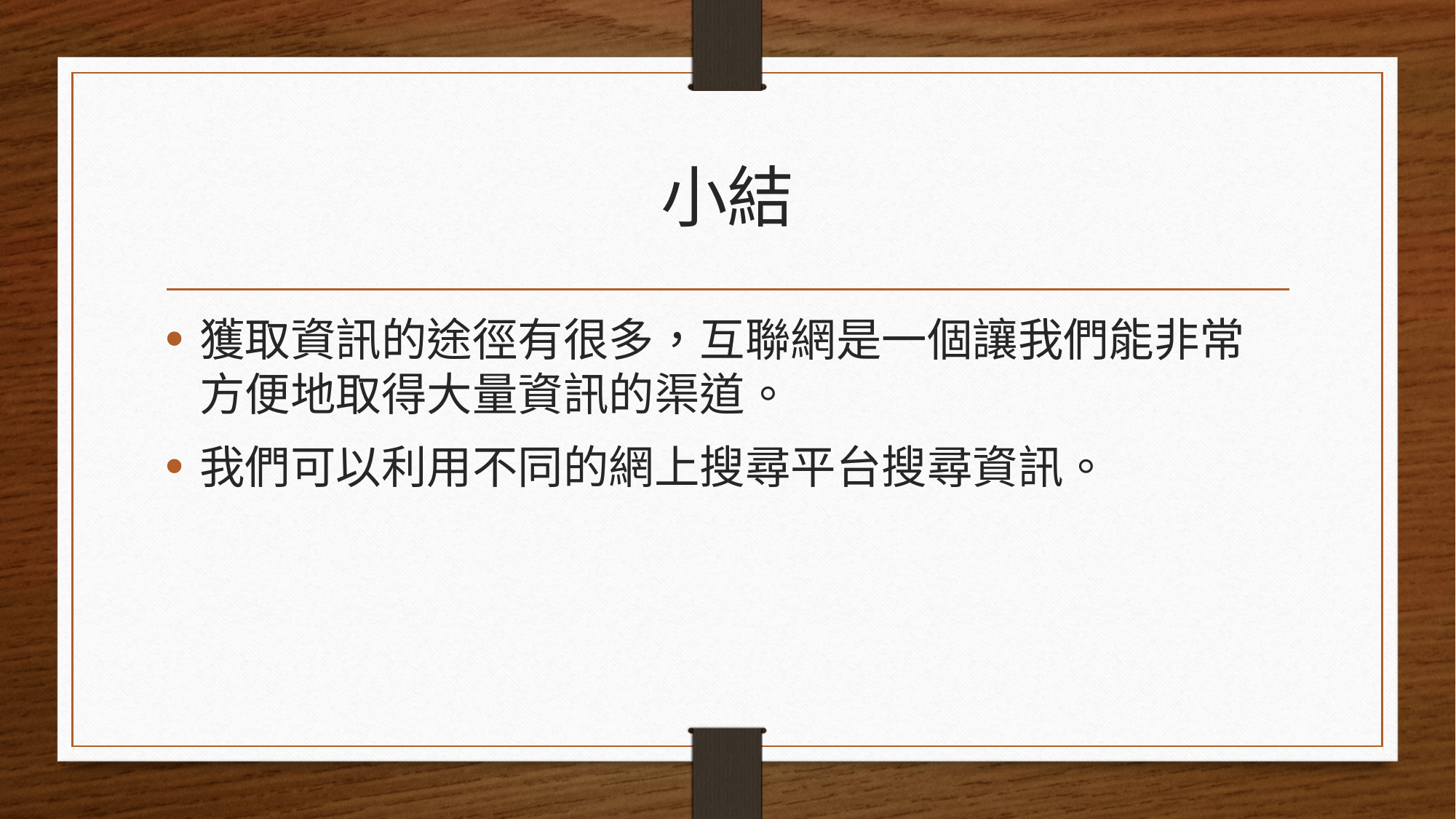

# 小結
獲取資訊的途徑有很多，互聯網是一個讓我們能非常方便地取得大量資訊的渠道。
我們可以利用不同的網上搜尋平台搜尋資訊。